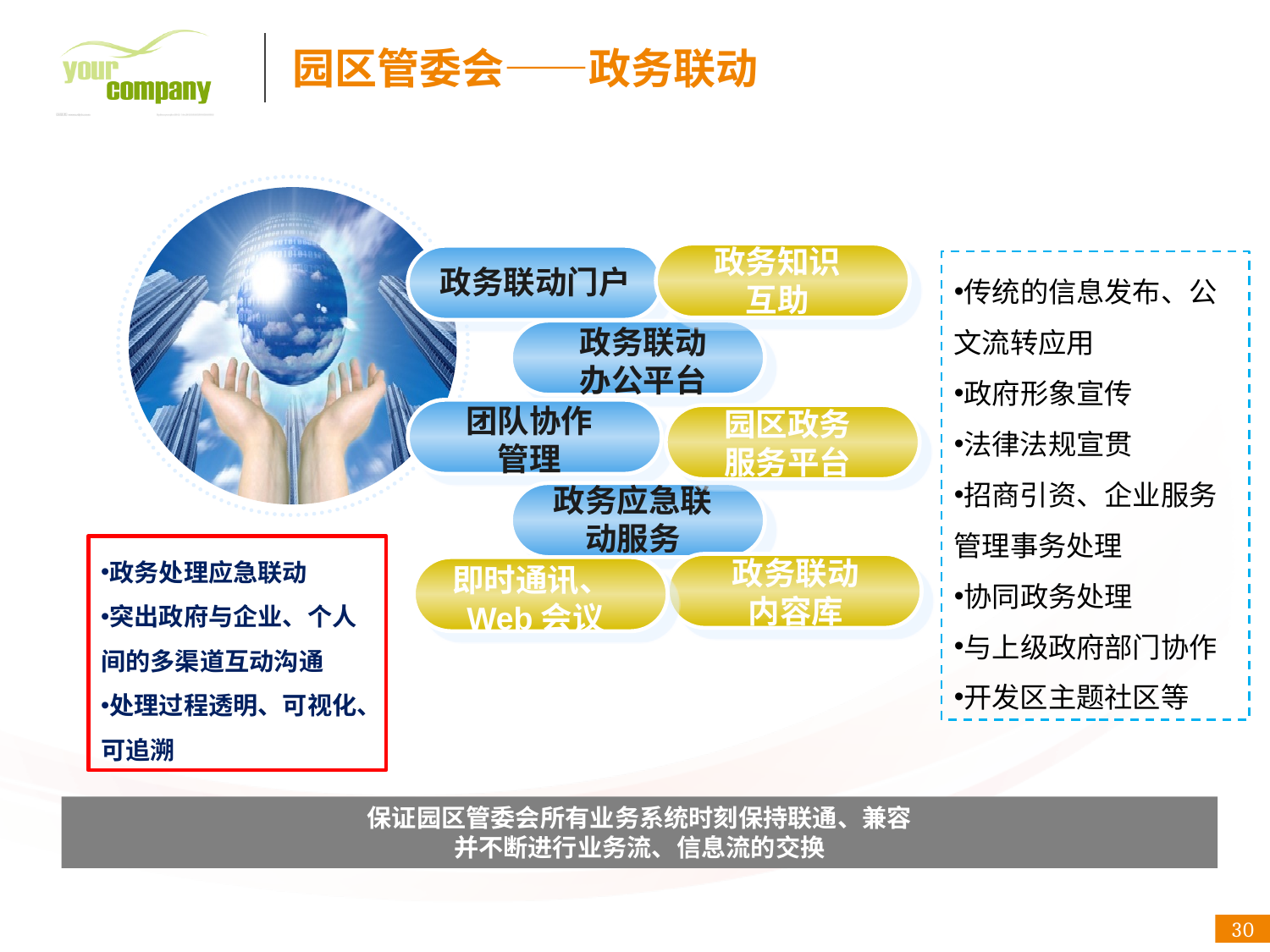

园区管委会——政务联动

政务知识
互助

传统的信息发布、公文流转应用
政府形象宣传
法律法规宣贯
招商引资、企业服务管理事务处理
协同政务处理
与上级政府部门协作
开发区主题社区等
政务联动门户
政务联动
办公平台

团队协作
管理
园区政务
服务平台

政务应急联动服务

政务处理应急联动
突出政府与企业、个人间的多渠道互动沟通
处理过程透明、可视化、可追溯
政务联动
内容库
即时通讯、Web会议

保证园区管委会所有业务系统时刻保持联通、兼容
并不断进行业务流、信息流的交换
30